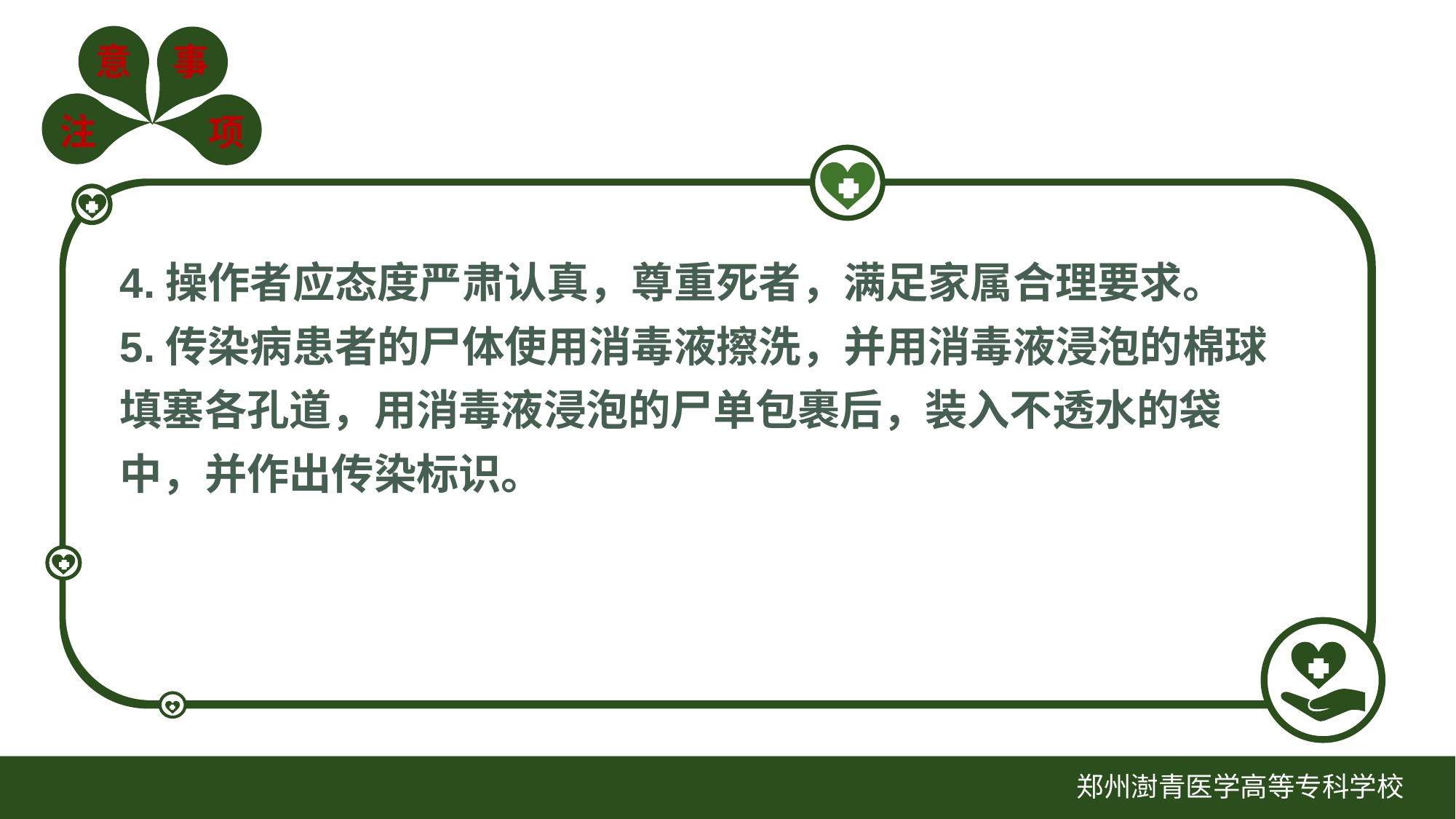

4.操作者应态度严肃认真，尊重死者，满足家属合理要求。
5.传染病患者的尸体使用消毒液擦洗，并用消毒液浸泡的棉球填塞各孔道，用消毒液浸泡的尸单包裹后，装入不透水的袋中，并作出传染标识。
郑州澍青医学高等专科学校